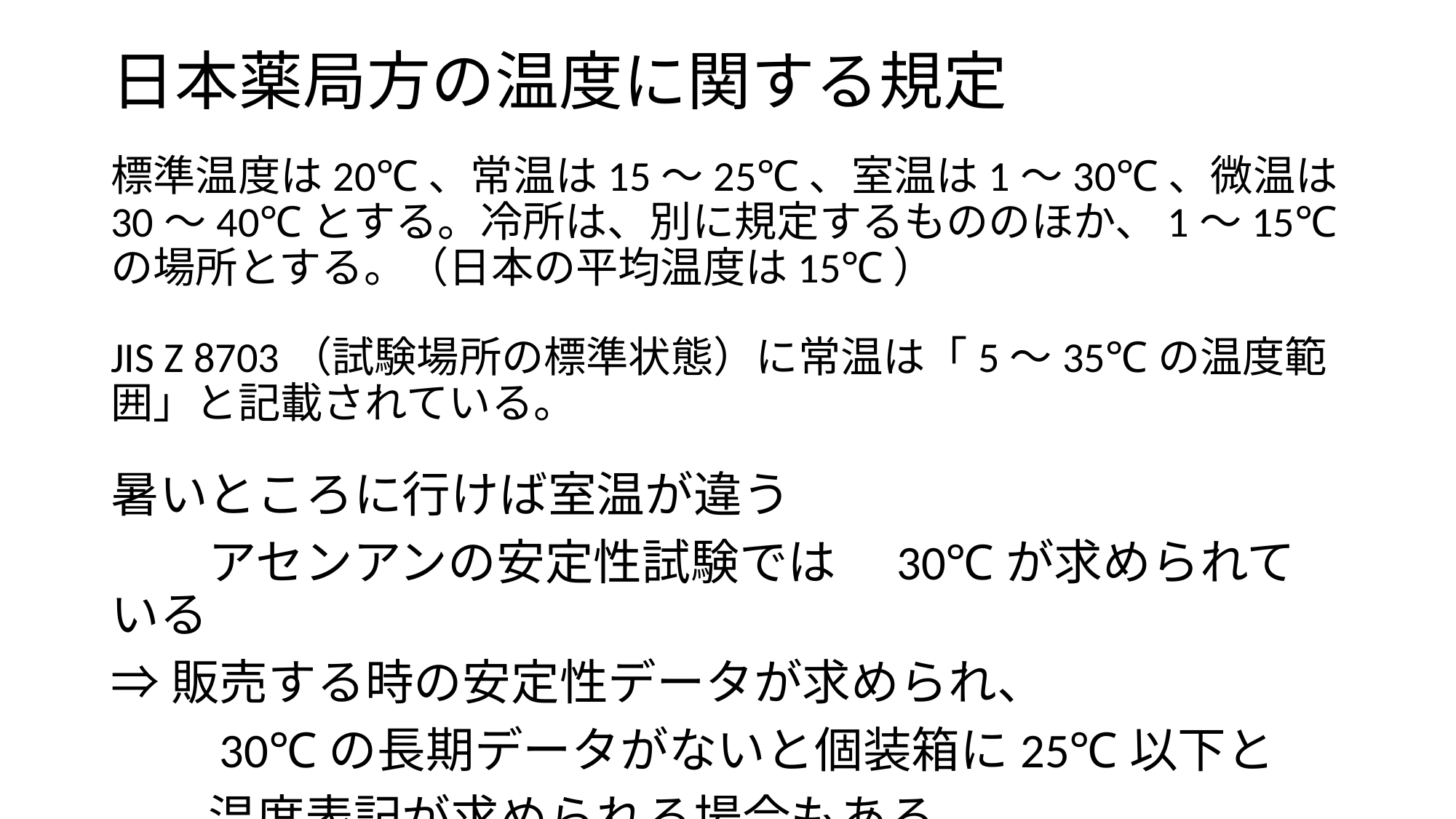

# 日本薬局方の温度に関する規定
標準温度は20℃、常温は15～25℃、室温は1～30℃、微温は30～40℃とする。冷所は、別に規定するもののほか、1～15℃の場所とする。（日本の平均温度は15℃）

JIS Z 8703（試験場所の標準状態）に常温は「5～35℃の温度範囲」と記載されている。

暑いところに行けば室温が違う
　　アセンアンの安定性試験では　30℃が求められている
⇒販売する時の安定性データが求められ、
　　30℃の長期データがないと個装箱に25℃以下と
　　温度表記が求められる場合もある